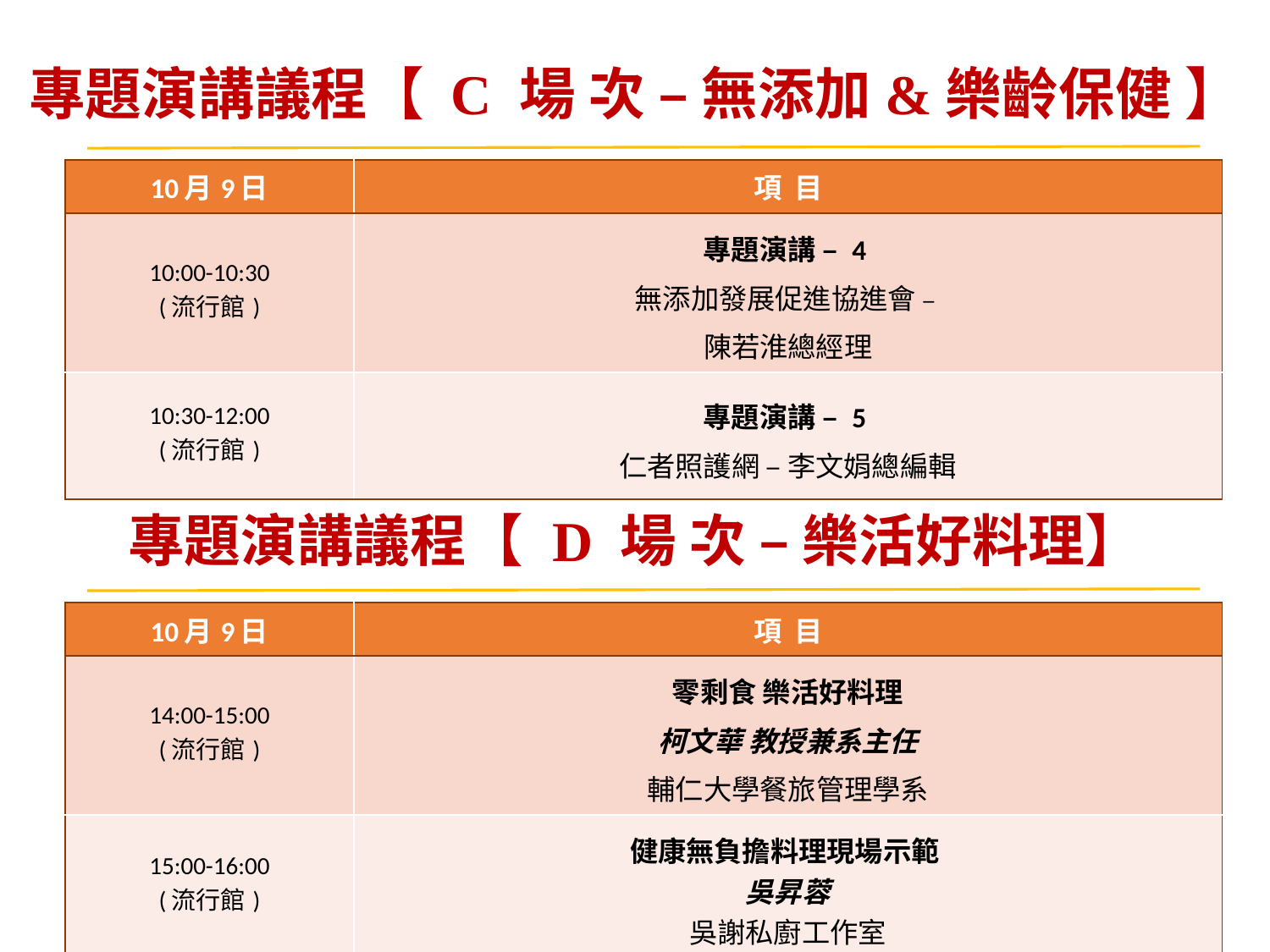

# 專題演講議程【 C 場 次 – 無添加&樂齡保健 】
| 10月9日 | 項 目 |
| --- | --- |
| 10:00-10:30 (流行館) | 專題演講 – 4 無添加發展促進協進會 – 陳若淮總經理 |
| 10:30-12:00 (流行館) | 專題演講 – 5 仁者照護網 – 李文娟總編輯 |
專題演講議程【 D 場 次 – 樂活好料理】
| 10月9日 | 項 目 |
| --- | --- |
| 14:00-15:00 (流行館) | 零剩食 樂活好料理 柯文華 教授兼系主任 輔仁大學餐旅管理學系 |
| 15:00-16:00 (流行館) | 健康無負擔料理現場示範 吳昇蓉 吳謝私廚工作室 |